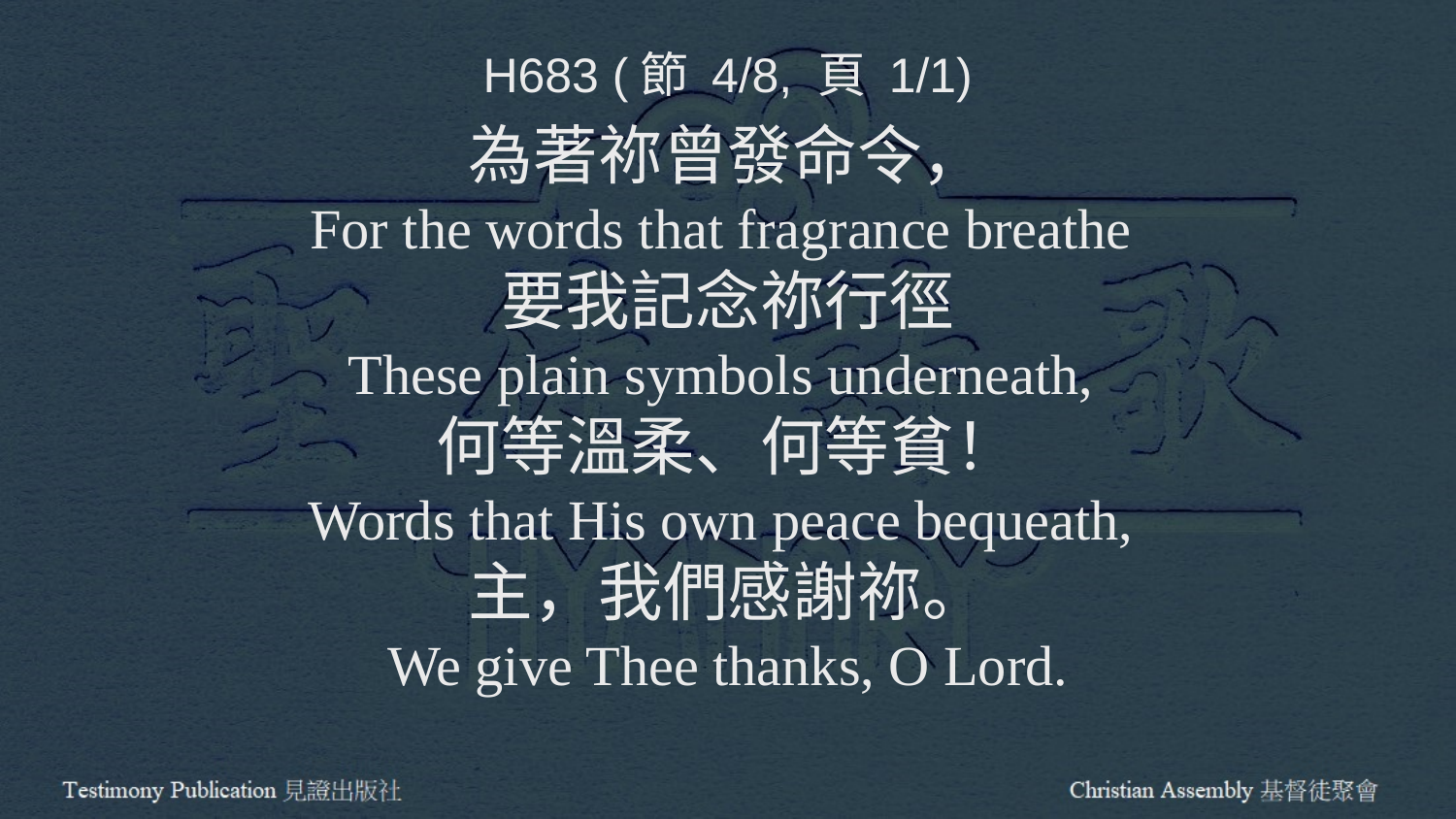

H683 (節 4/8, 頁 1/1)
為著祢曾發命令，
For the words that fragrance breathe
要我記念祢行徑
These plain symbols underneath,
何等溫柔、何等貧！
Words that His own peace bequeath,
主，我們感謝祢。
We give Thee thanks, O Lord.